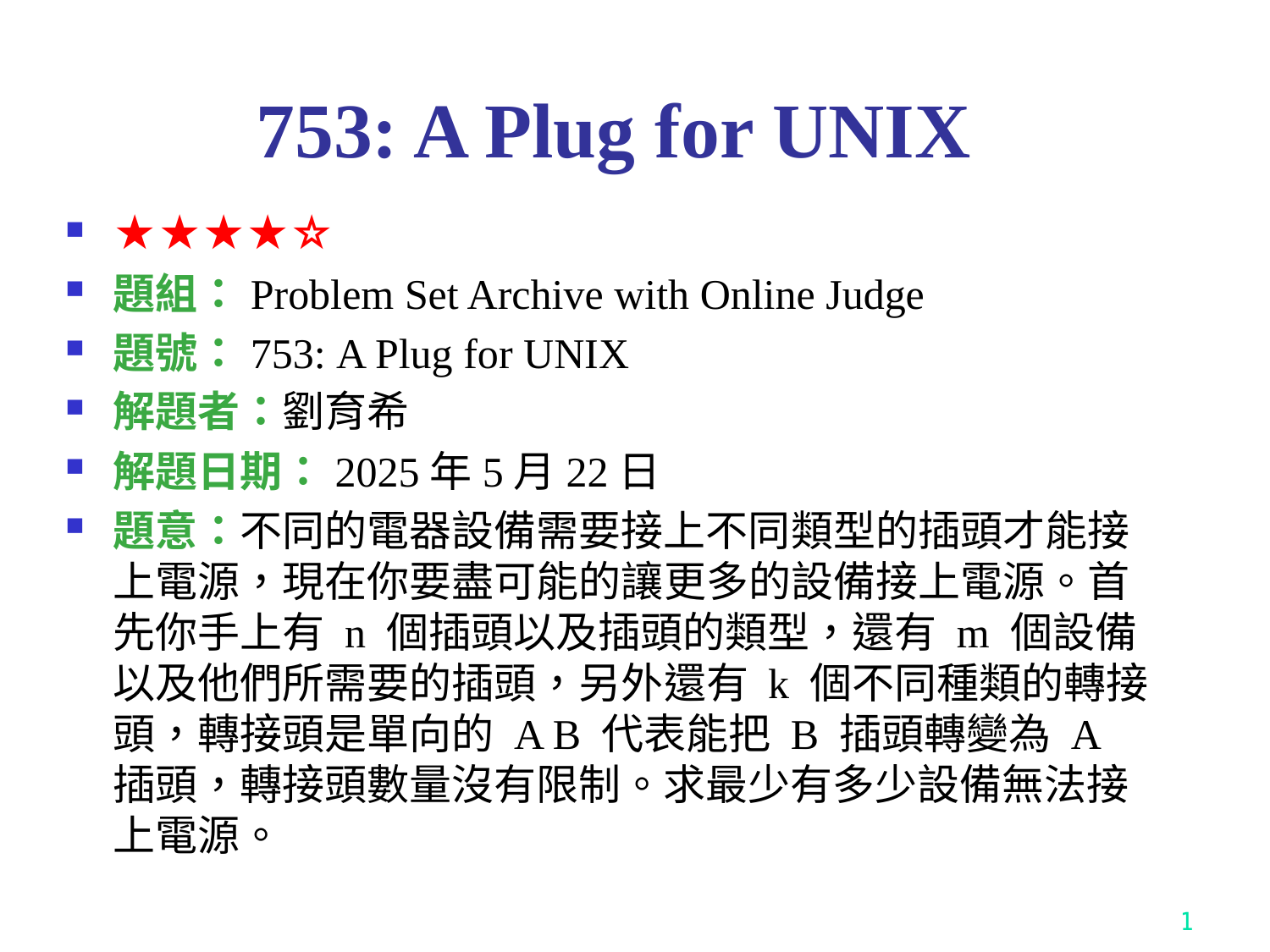

# 753: A Plug for UNIX
★★★★☆
題組：Problem Set Archive with Online Judge
題號：753: A Plug for UNIX
解題者：劉育希
解題日期：2025年5月22日
題意：不同的電器設備需要接上不同類型的插頭才能接上電源，現在你要盡可能的讓更多的設備接上電源。首先你手上有 n 個插頭以及插頭的類型，還有 m 個設備以及他們所需要的插頭，另外還有 k 個不同種類的轉接頭，轉接頭是單向的 A B 代表能把 B 插頭轉變為 A 插頭，轉接頭數量沒有限制。求最少有多少設備無法接上電源。
1